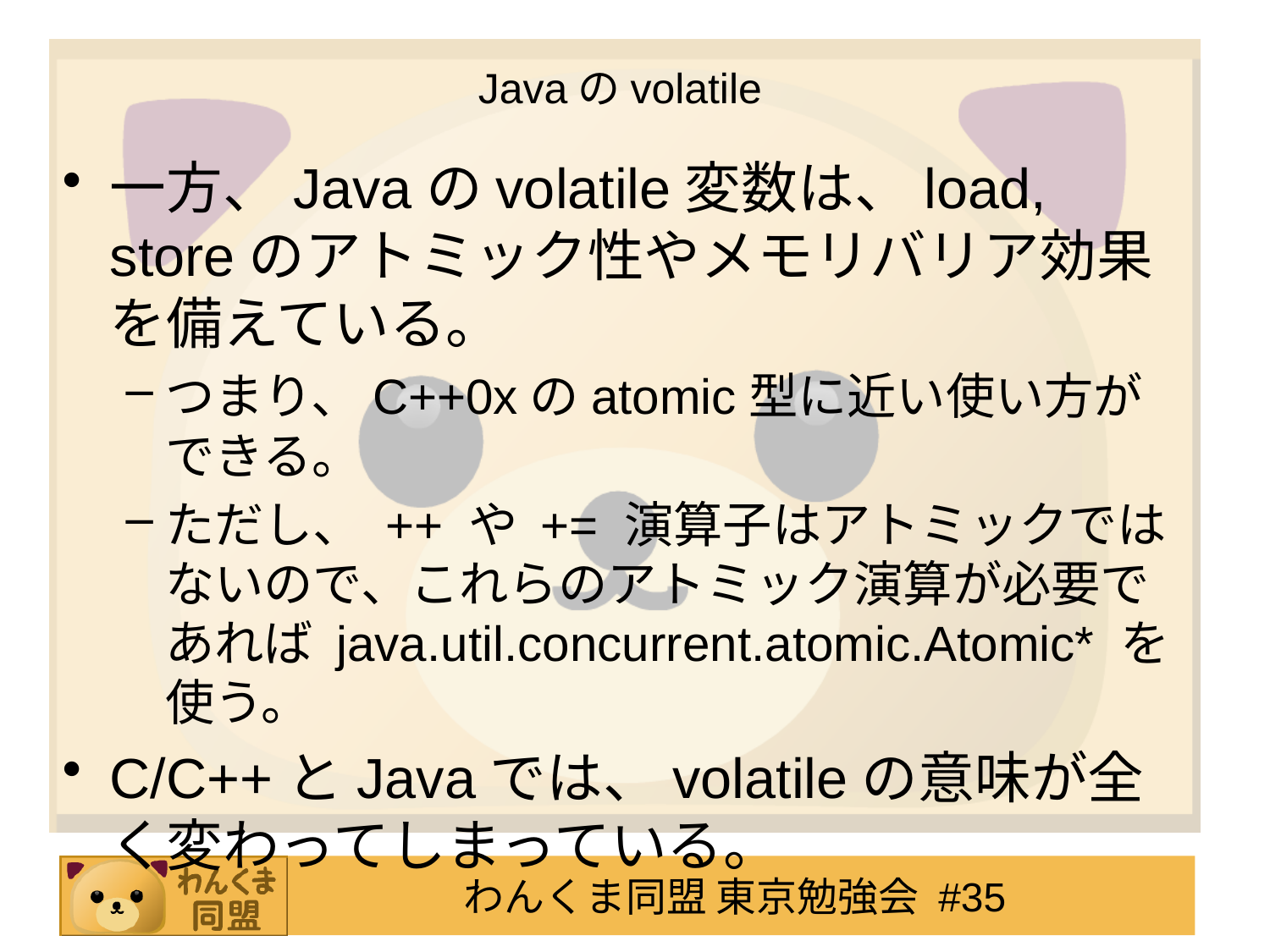

# Javaのvolatile
一方、Javaのvolatile変数は、load, storeのアトミック性やメモリバリア効果を備えている。
つまり、C++0xのatomic型に近い使い方ができる。
ただし、 ++ や += 演算子はアトミックではないので、これらのアトミック演算が必要であれば java.util.concurrent.atomic.Atomic* を使う。
C/C++とJavaでは、volatileの意味が全く変わってしまっている。